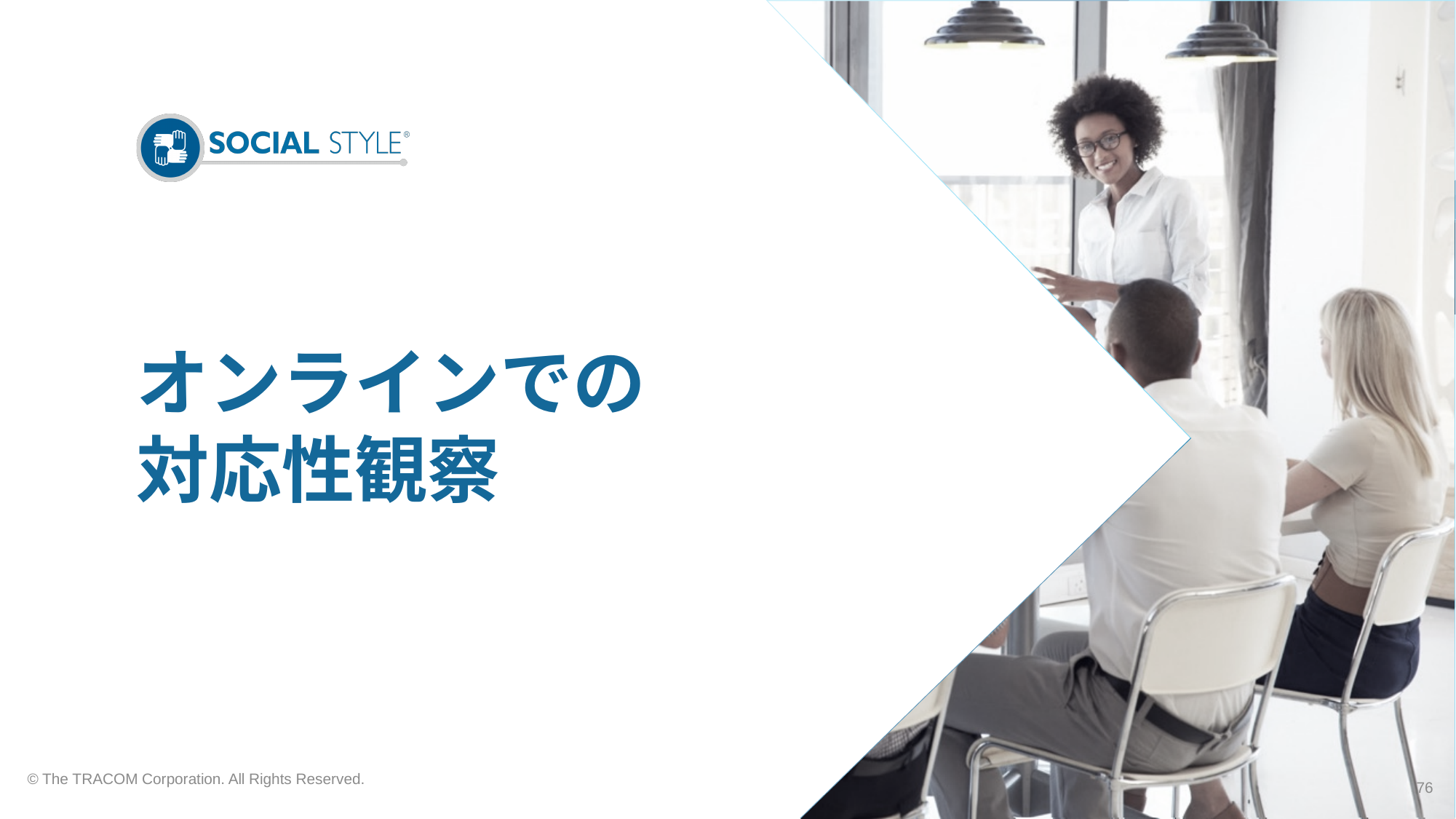

# オンラインでの 対応性観察
© The TRACOM Corporation. All Rights Reserved.
76